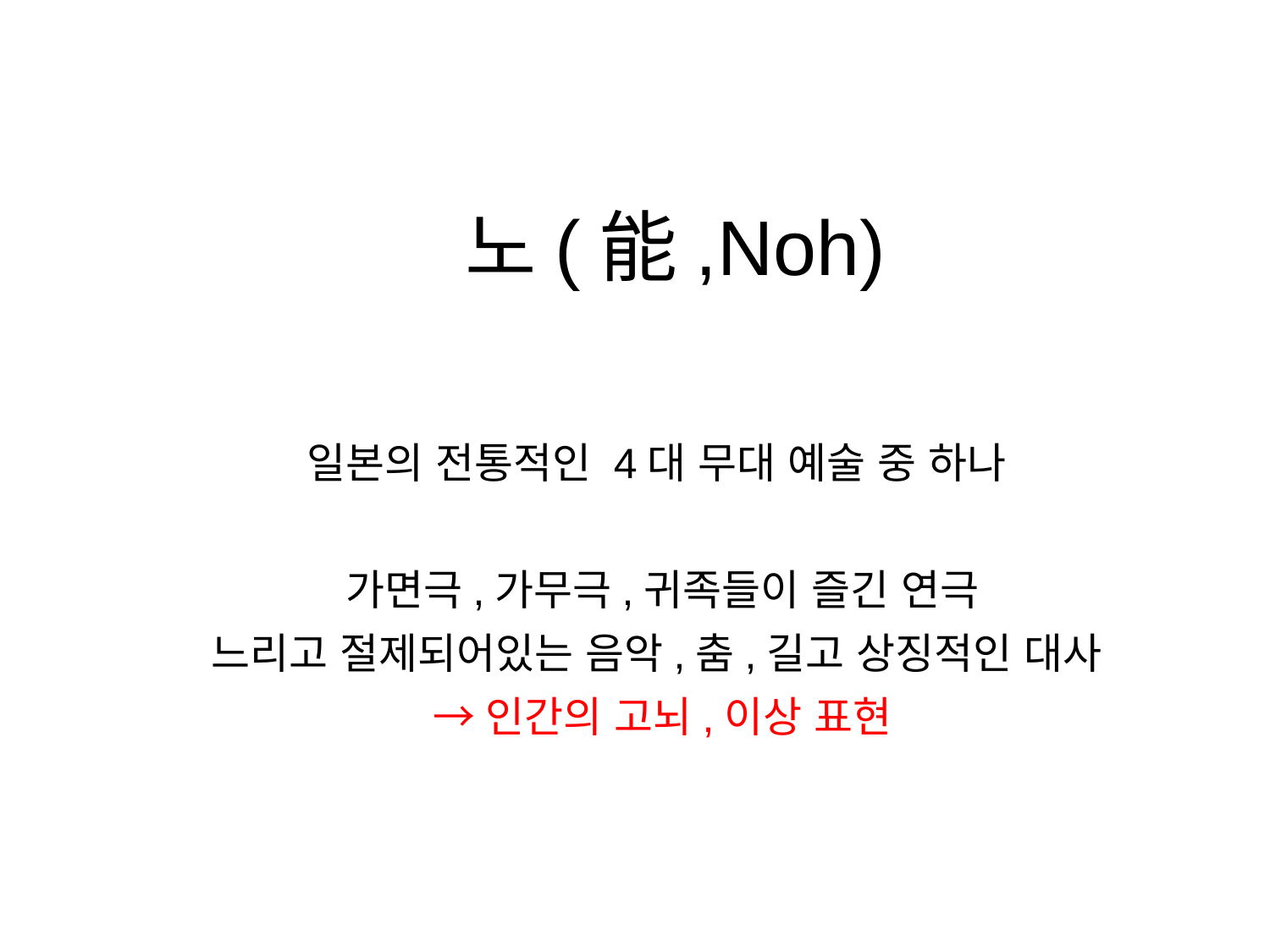

# 노(能,Noh)
일본의 전통적인 4대 무대 예술 중 하나

가면극,가무극,귀족들이 즐긴 연극
느리고 절제되어있는 음악,춤,길고 상징적인 대사
→인간의 고뇌,이상 표현